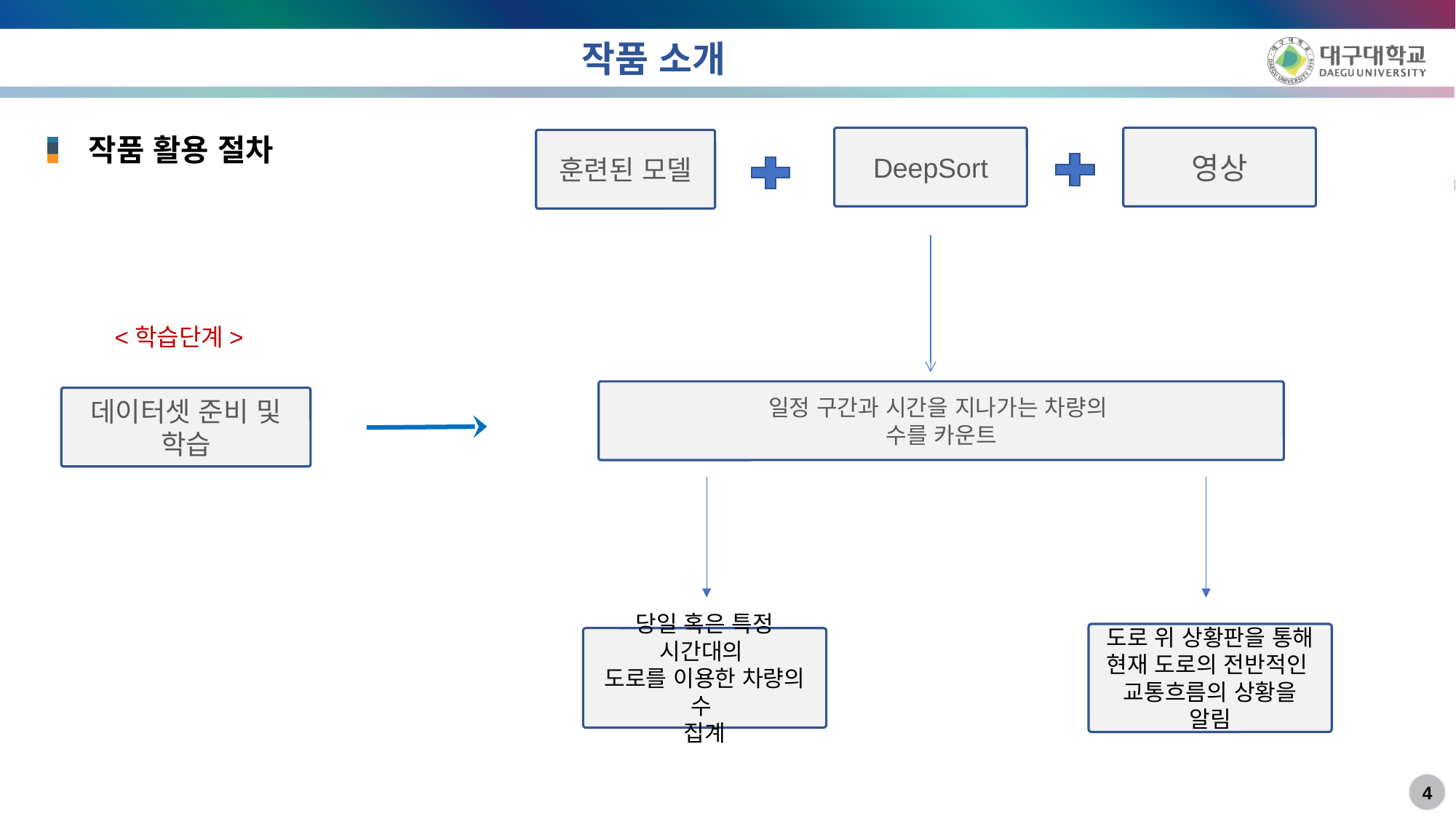

# 작품 소개
DeepSort
영상
작품 활용 절차
훈련된 모델

<학습단계>
일정 구간과 시간을 지나가는 차량의
수를 카운트
데이터셋 준비 및 학습
도로 위 상황판을 통해 현재 도로의 전반적인
교통흐름의 상황을 알림
당일 혹은 특정 시간대의
도로를 이용한 차량의 수
집계